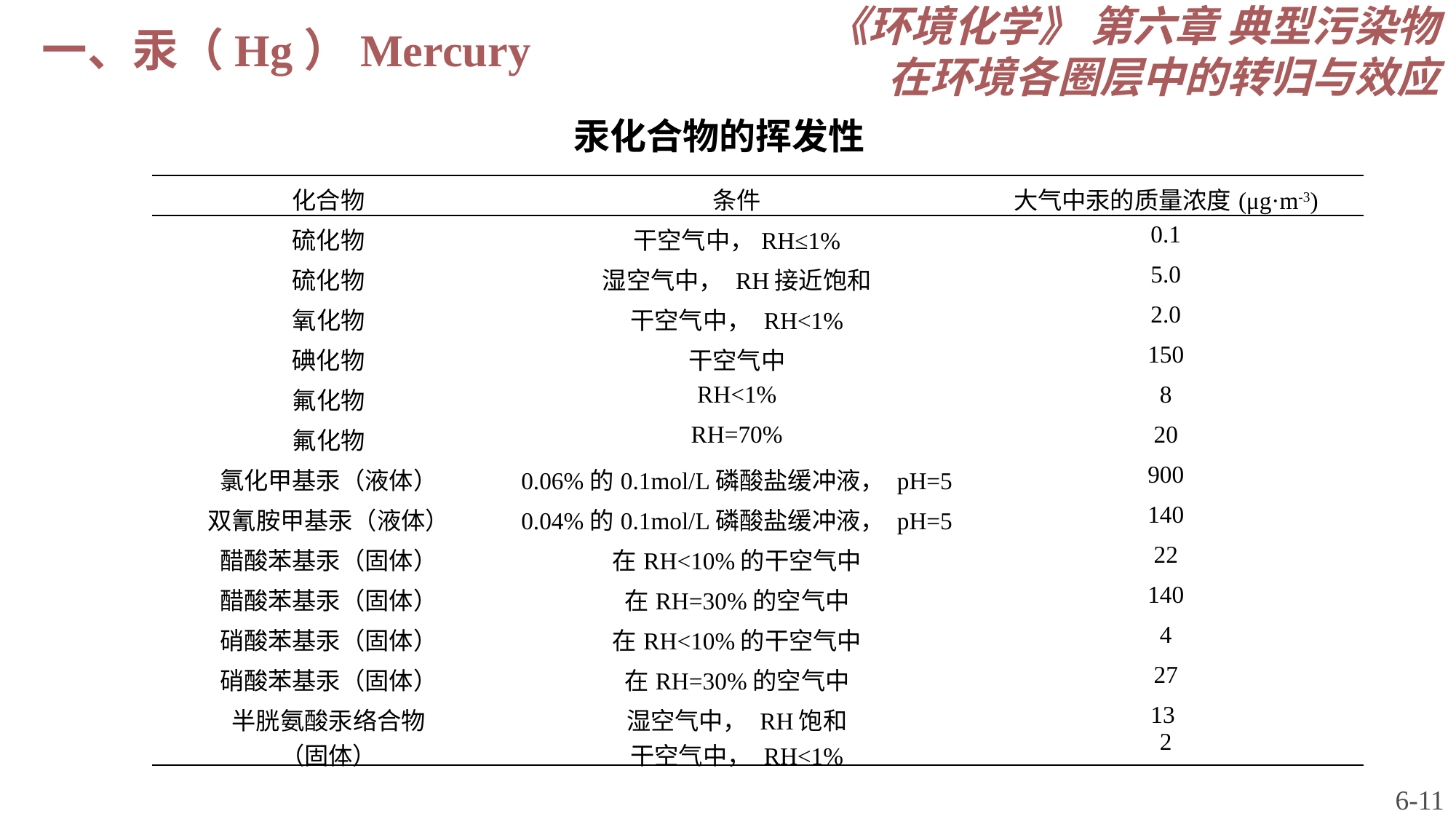

《环境化学》 第六章 典型污染物在环境各圈层中的转归与效应
一、汞（Hg）Mercury
汞化合物的挥发性
| 化合物 | 条件 | 大气中汞的质量浓度(μg·m-3) |
| --- | --- | --- |
| 硫化物 | 干空气中，RH≤1% | 0.1 |
| 硫化物 | 湿空气中， RH接近饱和 | 5.0 |
| 氧化物 | 干空气中， RH<1% | 2.0 |
| 碘化物 | 干空气中 | 150 |
| 氟化物 | RH<1% | 8 |
| 氟化物 | RH=70% | 20 |
| 氯化甲基汞（液体） | 0.06%的0.1mol/L磷酸盐缓冲液， pH=5 | 900 |
| 双氰胺甲基汞（液体） | 0.04%的0.1mol/L磷酸盐缓冲液， pH=5 | 140 |
| 醋酸苯基汞（固体） | 在RH<10%的干空气中 | 22 |
| 醋酸苯基汞（固体） | 在RH=30%的空气中 | 140 |
| 硝酸苯基汞（固体） | 在RH<10%的干空气中 | 4 |
| 硝酸苯基汞（固体） | 在RH=30%的空气中 | 27 |
| 半胱氨酸汞络合物 （固体） | 湿空气中， RH饱和 干空气中， RH<1% | 13 2 |
6-11